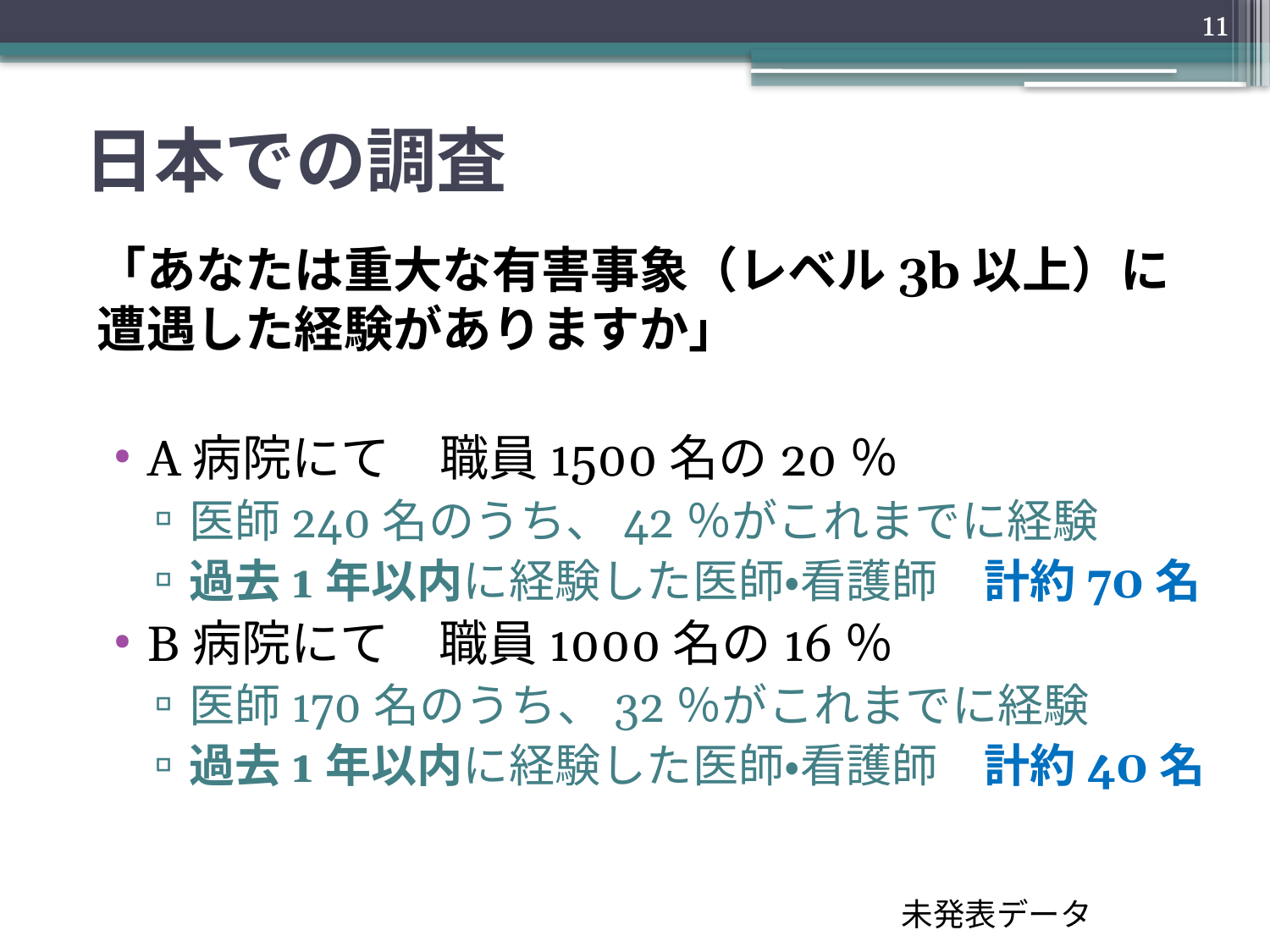

11
# 日本での調査
「あなたは重大な有害事象（レベル3b以上）に  遭遇した経験がありますか」

A病院にて　職員1500名の20％
医師240名のうち、42％がこれまでに経験
過去1年以内に経験した医師・看護師　計約70名
B病院にて　職員1000名の16％
医師170名のうち、32％がこれまでに経験
過去1年以内に経験した医師・看護師　計約40名

未発表データ